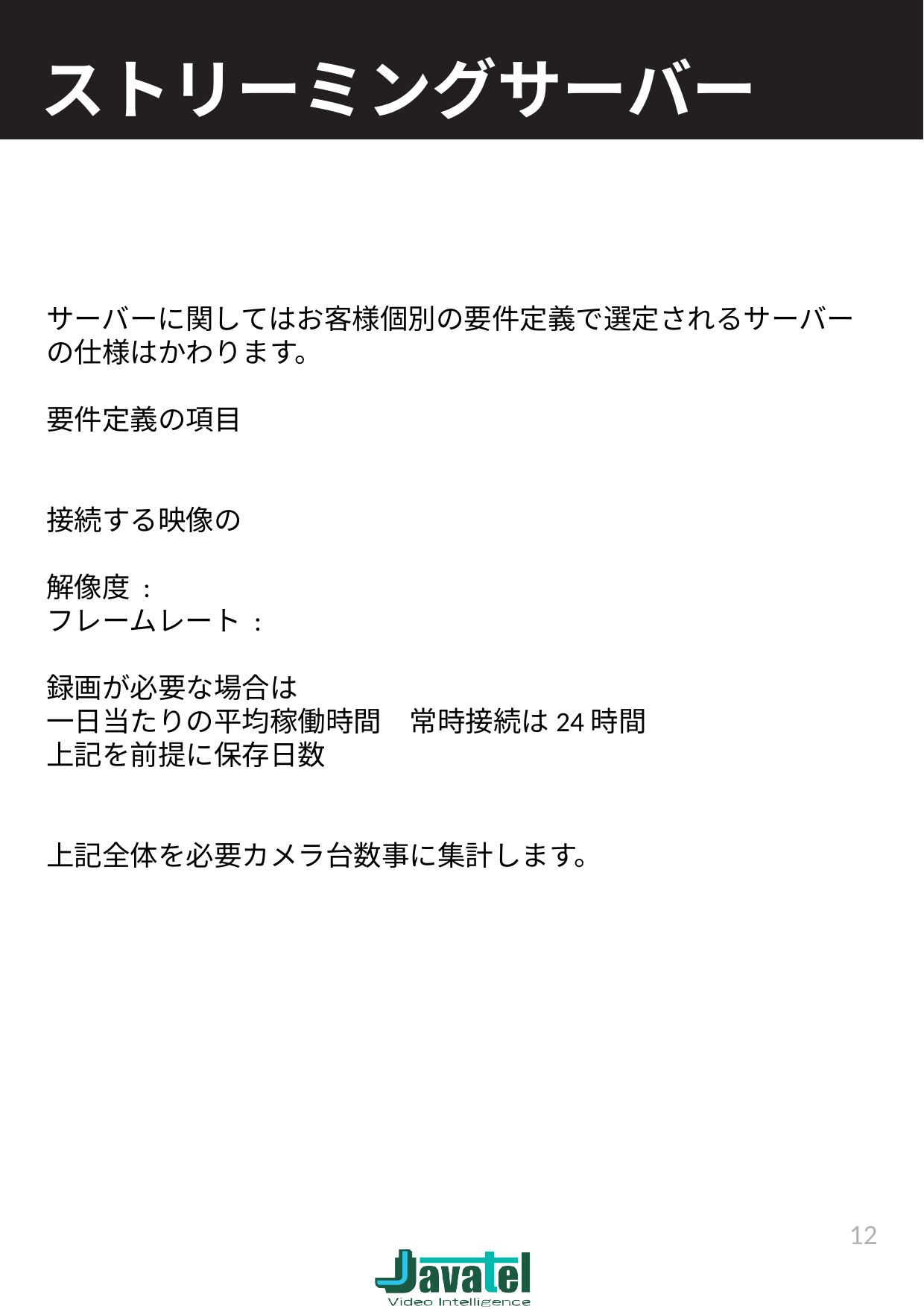

# ストリーミングサーバー
サーバーに関してはお客様個別の要件定義で選定されるサーバーの仕様はかわります。

要件定義の項目

接続する映像の

解像度 :
フレームレート :

録画が必要な場合は
一日当たりの平均稼働時間　常時接続は24時間
上記を前提に保存日数

上記全体を必要カメラ台数事に集計します。

12